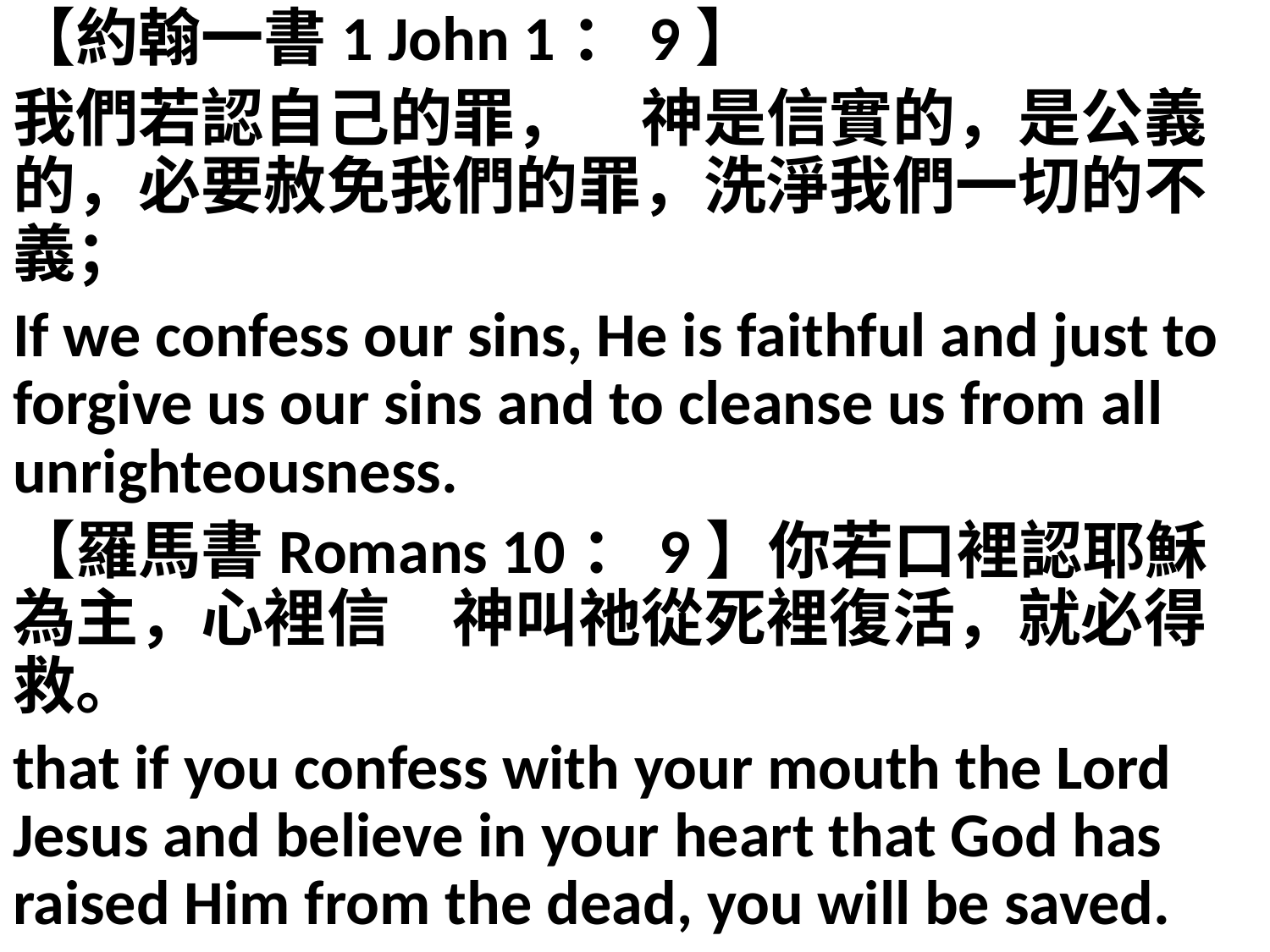

【約翰一書1 John 1：9】
我們若認自己的罪，　神是信實的，是公義的，必要赦免我們的罪，洗淨我們一切的不義；
If we confess our sins, He is faithful and just to forgive us our sins and to cleanse us from all unrighteousness.
【羅馬書Romans 10：9】你若口裡認耶穌為主，心裡信　神叫祂從死裡復活，就必得救。
that if you confess with your mouth the Lord Jesus and believe in your heart that God has raised Him from the dead, you will be saved.